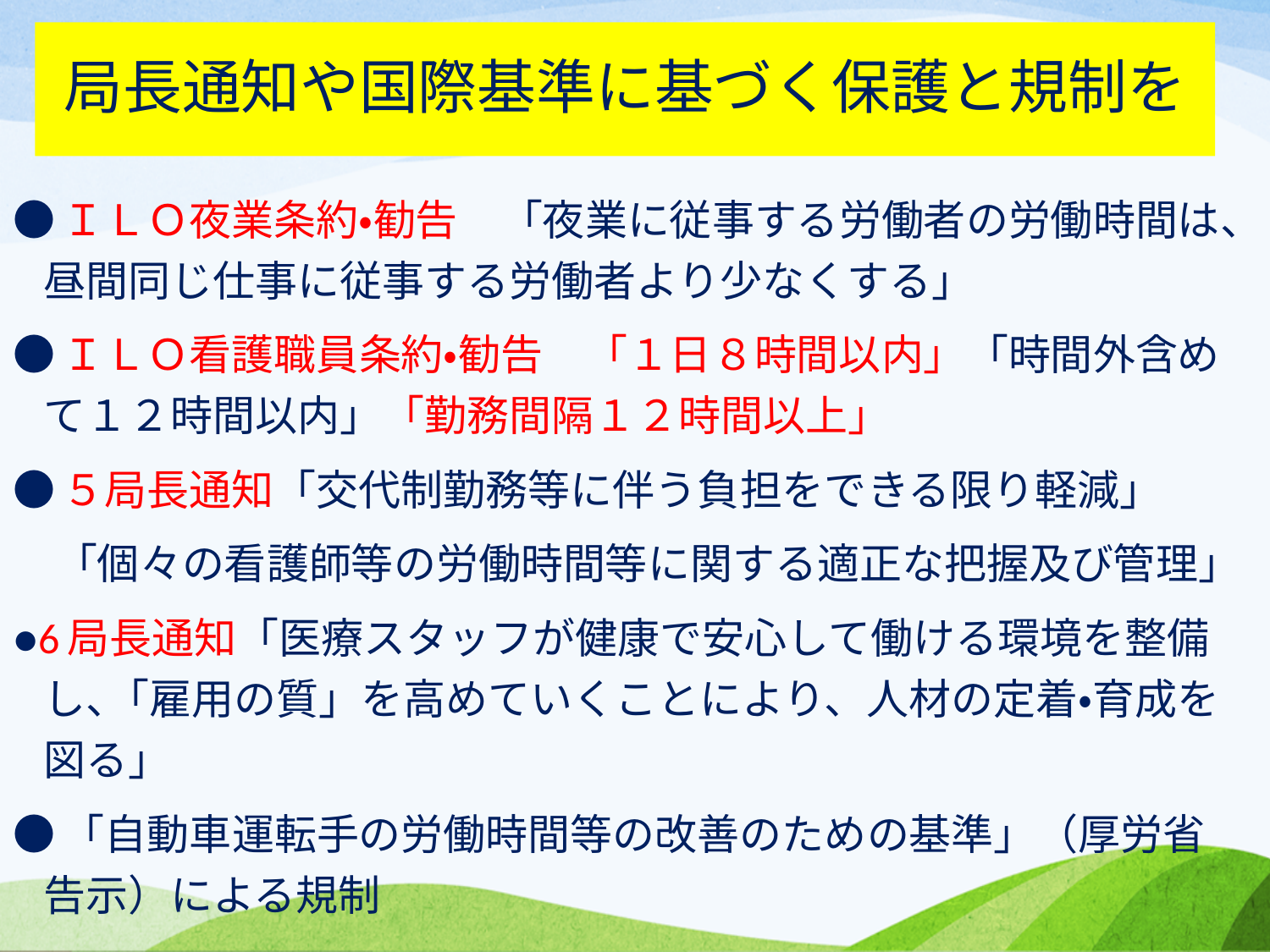

# 局長通知や国際基準に基づく保護と規制を
●ＩＬＯ夜業条約・勧告　「夜業に従事する労働者の労働時間は、昼間同じ仕事に従事する労働者より少なくする」
●ＩＬＯ看護職員条約・勧告　「１日８時間以内」「時間外含めて１２時間以内」「勤務間隔１２時間以上」
●５局長通知「交代制勤務等に伴う負担をできる限り軽減」
　「個々の看護師等の労働時間等に関する適正な把握及び管理」
●6局長通知「医療スタッフが健康で安心して働ける環境を整備し、｢雇用の質」を高めていくことにより、人材の定着・育成を図る」
●「自動車運転手の労働時間等の改善のための基準」（厚労省告示）による規制